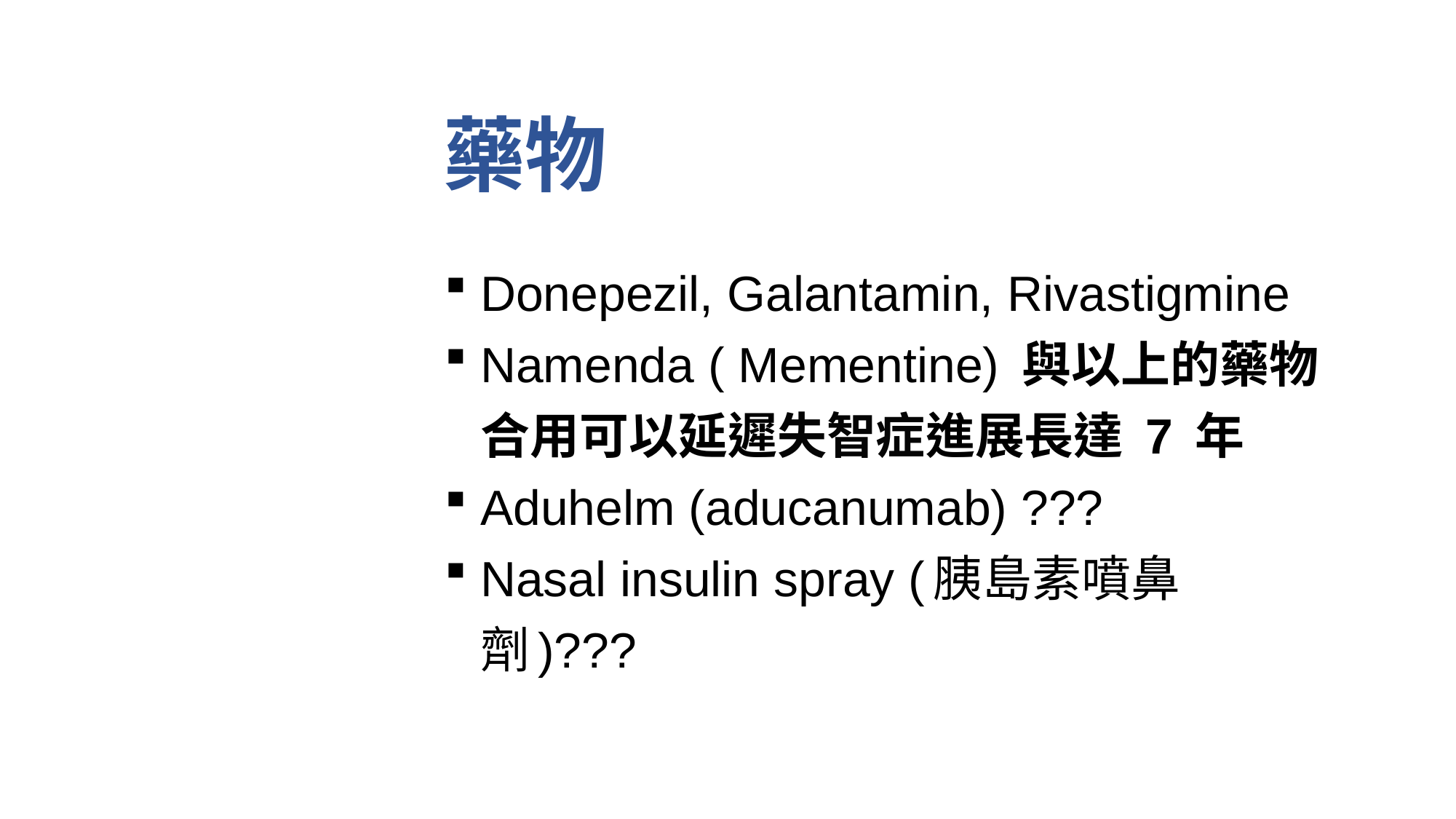

# 藥物
Donepezil, Galantamin, Rivastigmine
Namenda ( Mementine) 與以上的藥物合用可以延遲失智症進展長達 7 年
Aduhelm (aducanumab) ???
Nasal insulin spray (胰島素噴鼻劑)???